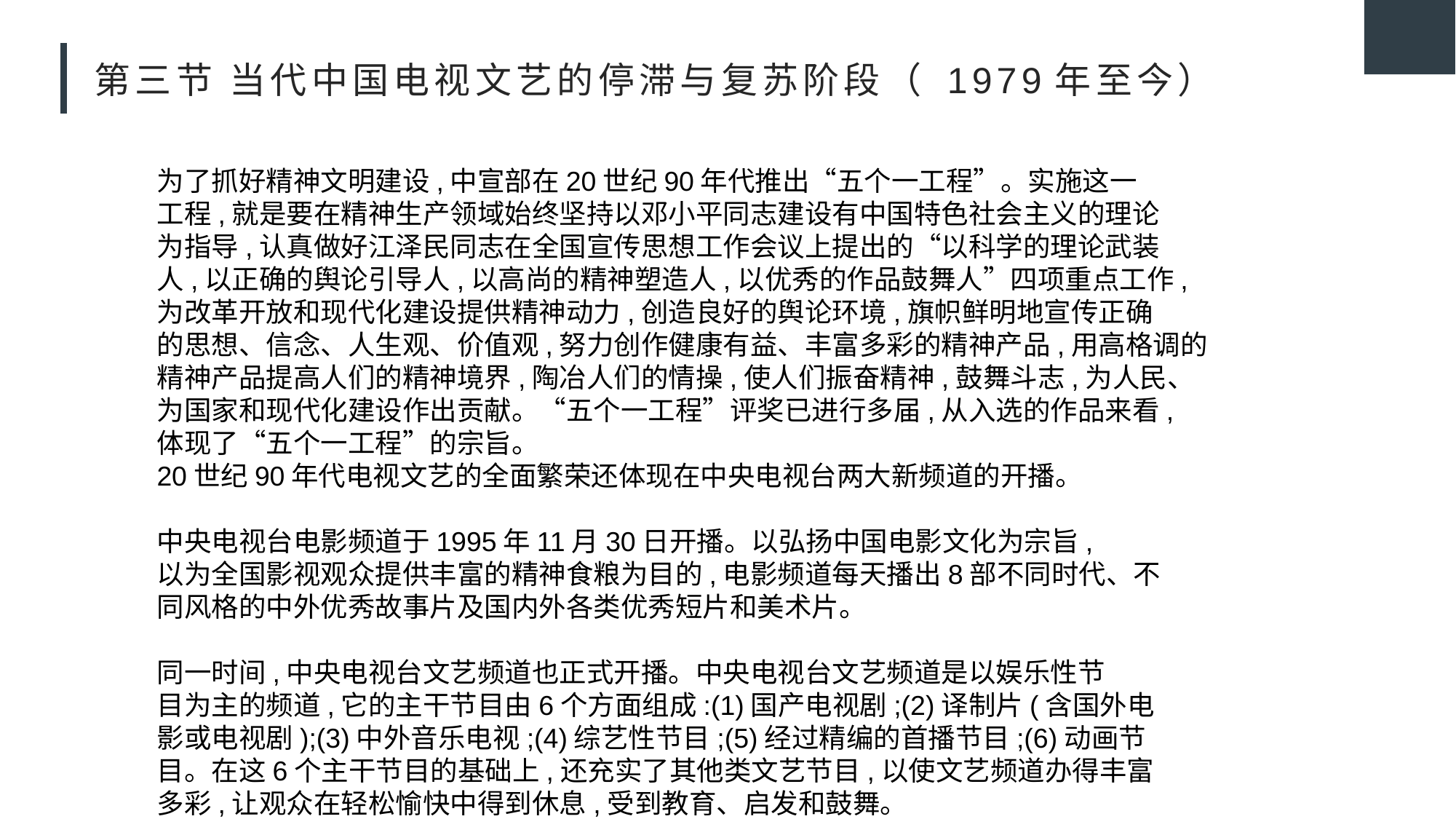

# 第三节 当代中国电视文艺的停滞与复苏阶段（ 1979年至今）
为了抓好精神文明建设,中宣部在20世纪90年代推出“五个一工程”。实施这一
工程,就是要在精神生产领域始终坚持以邓小平同志建设有中国特色社会主义的理论
为指导,认真做好江泽民同志在全国宣传思想工作会议上提出的“以科学的理论武装
人,以正确的舆论引导人,以高尚的精神塑造人,以优秀的作品鼓舞人”四项重点工作,
为改革开放和现代化建设提供精神动力,创造良好的舆论环境,旗帜鲜明地宣传正确
的思想、信念、人生观、价值观,努力创作健康有益、丰富多彩的精神产品,用高格调的
精神产品提高人们的精神境界,陶冶人们的情操,使人们振奋精神,鼓舞斗志,为人民、
为国家和现代化建设作出贡献。“五个一工程”评奖已进行多届,从入选的作品来看,
体现了“五个一工程”的宗旨。
20世纪90年代电视文艺的全面繁荣还体现在中央电视台两大新频道的开播。

中央电视台电影频道于1995年11月30日开播。以弘扬中国电影文化为宗旨,
以为全国影视观众提供丰富的精神食粮为目的,电影频道每天播出8部不同时代、不
同风格的中外优秀故事片及国内外各类优秀短片和美术片。

同一时间,中央电视台文艺频道也正式开播。中央电视台文艺频道是以娱乐性节
目为主的频道,它的主干节目由6个方面组成:(1)国产电视剧;(2)译制片(含国外电
影或电视剧);(3)中外音乐电视;(4)综艺性节目;(5)经过精编的首播节目;(6)动画节
目。在这6个主干节目的基础上,还充实了其他类文艺节目,以使文艺频道办得丰富
多彩,让观众在轻松愉快中得到休息,受到教育、启发和鼓舞。